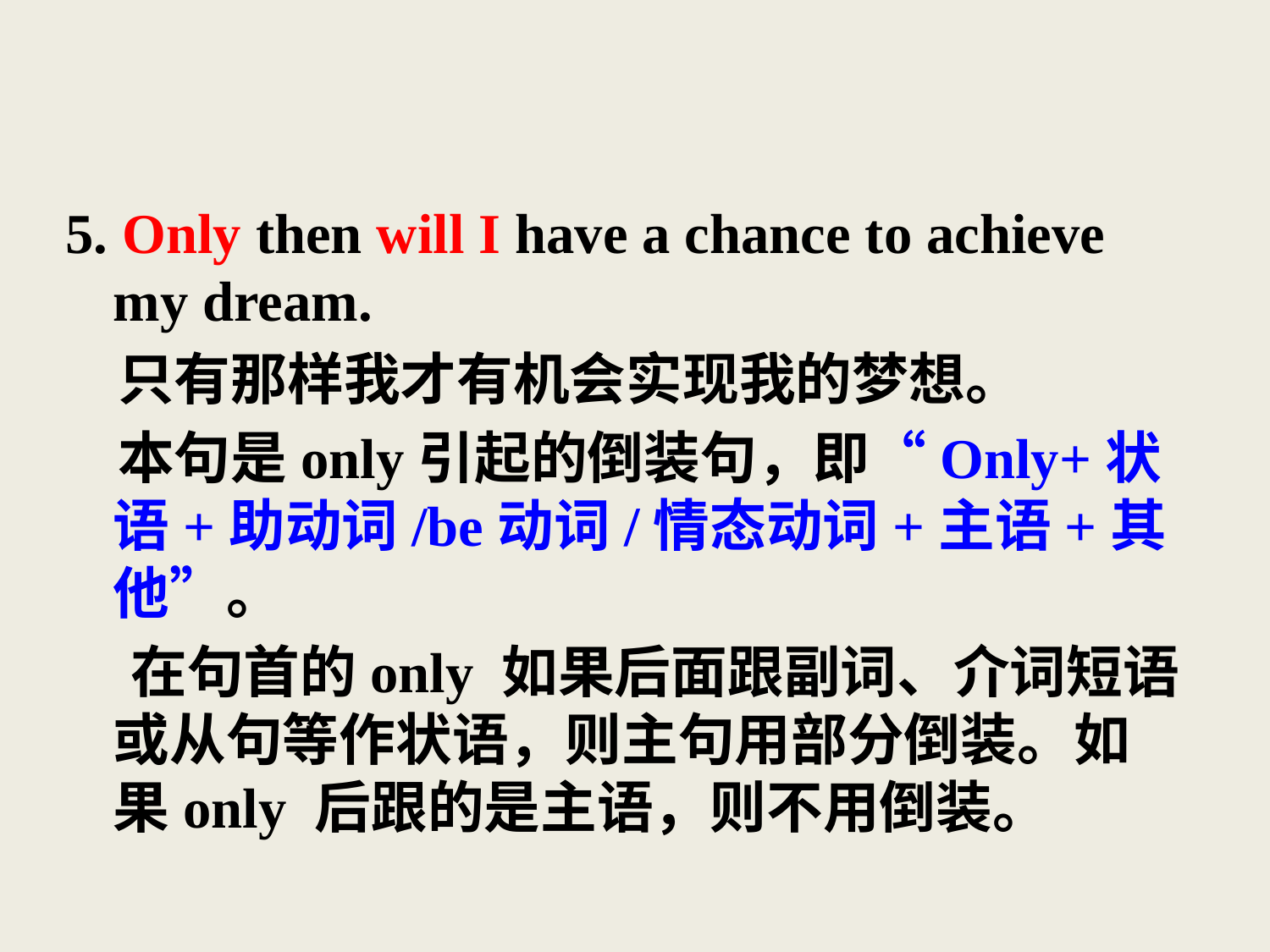

5. Only then will I have a chance to achieve my dream.
   只有那样我才有机会实现我的梦想。
   本句是only引起的倒装句，即“Only+状语+助动词/be动词/情态动词+主语+其他”。
    在句首的only 如果后面跟副词、介词短语或从句等作状语，则主句用部分倒装。如果only 后跟的是主语，则不用倒装。